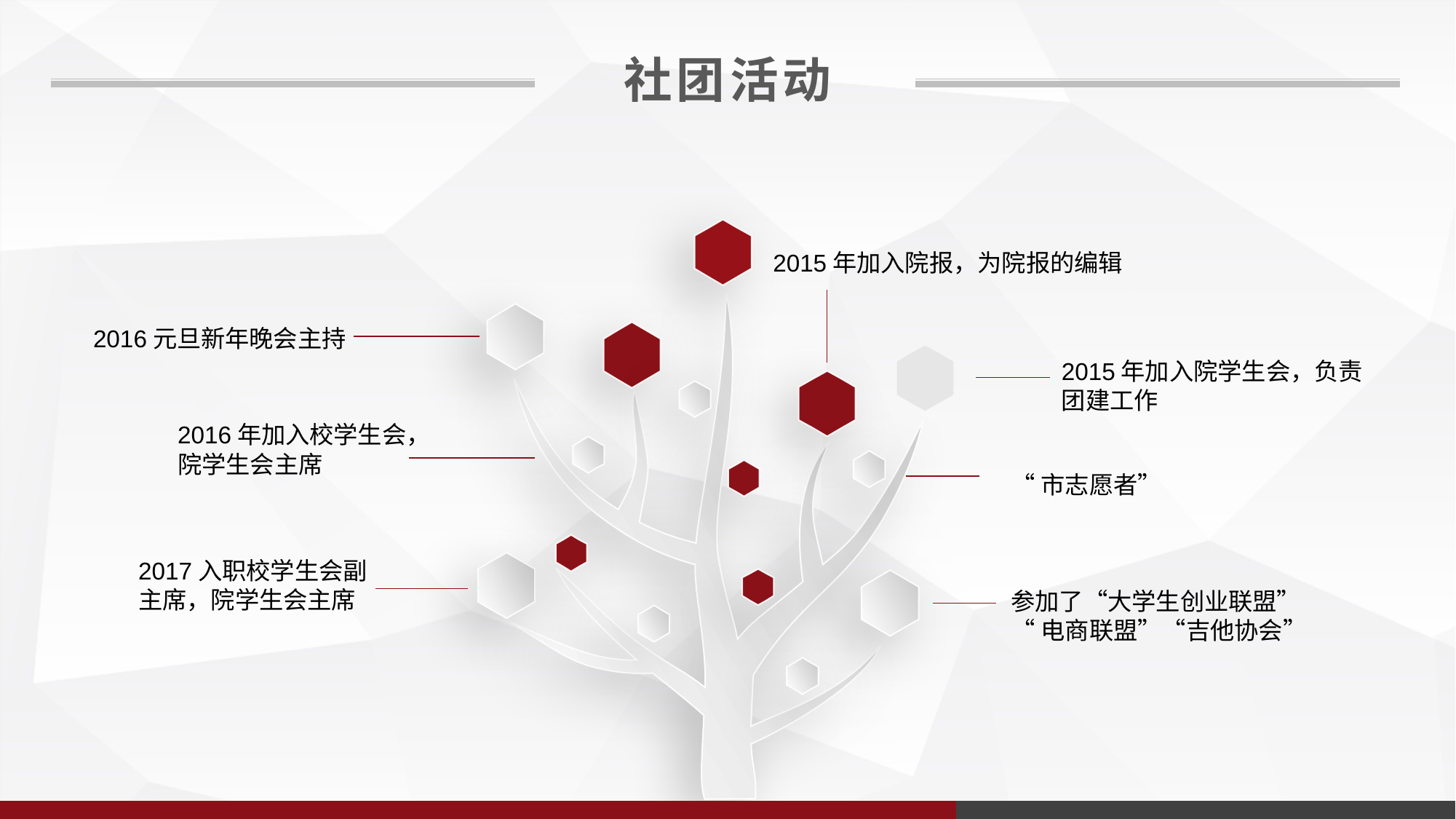

社团活动

2015年加入院报，为院报的编辑
2016元旦新年晚会主持

2015年加入院学生会，负责
团建工作

2016年加入校学生会，
院学生会主席

“市志愿者”

2017入职校学生会副
主席，院学生会主席
参加了“大学生创业联盟”
“电商联盟”“吉他协会”